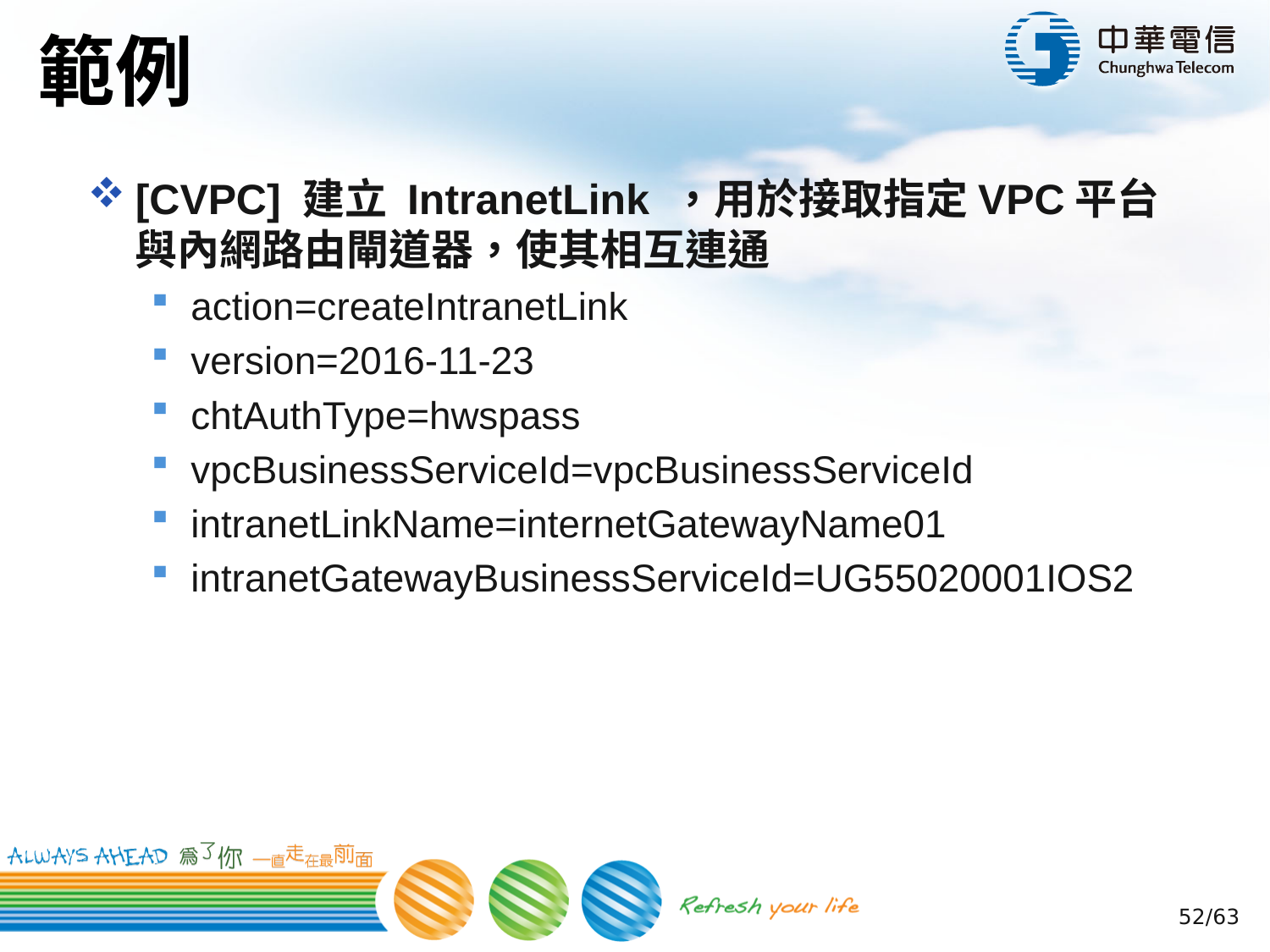

# 範例
[CVPC] 建立 IntranetLink ，用於接取指定VPC平台與內網路由閘道器，使其相互連通
action=createIntranetLink
version=2016-11-23
chtAuthType=hwspass
vpcBusinessServiceId=vpcBusinessServiceId
intranetLinkName=internetGatewayName01
intranetGatewayBusinessServiceId=UG55020001IOS2